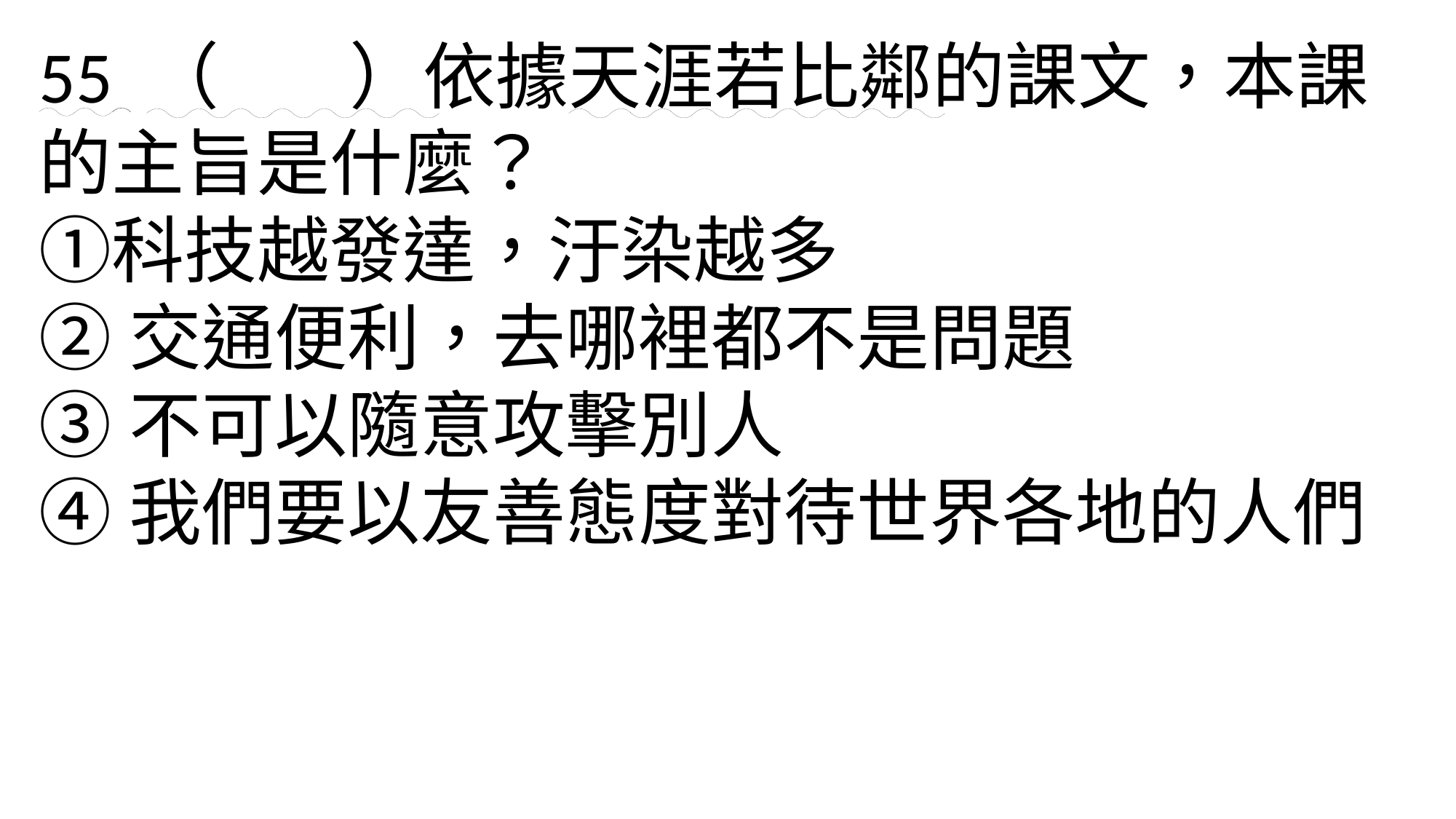

55 （        ）依據天涯若比鄰的課文，本課的主旨是什麼？　
①科技越發達，汙染越多
②交通便利，去哪裡都不是問題
③不可以隨意攻擊別人
④我們要以友善態度對待世界各地的人們